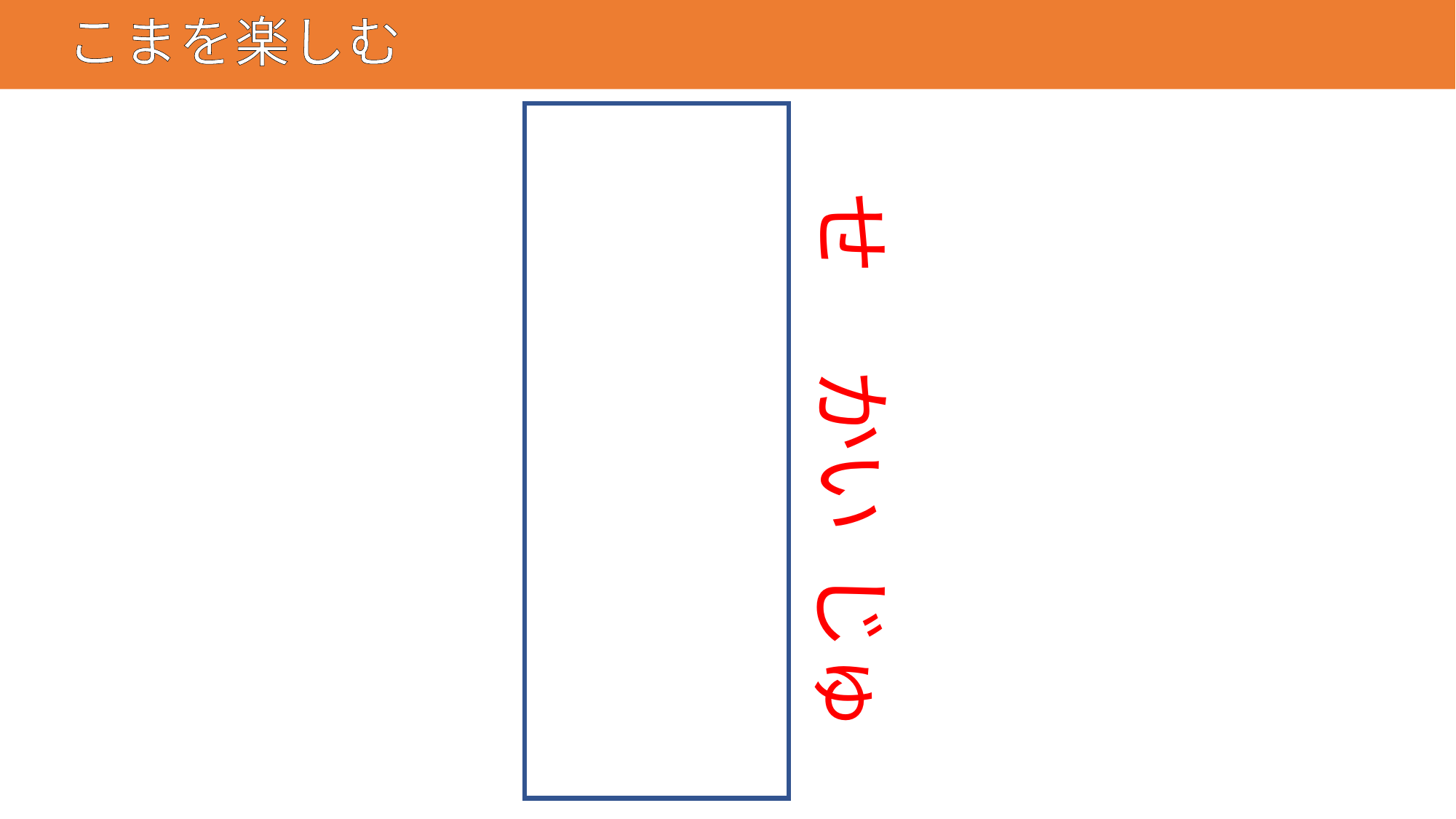

# こまを楽しむ
65

世界中
せ
かい
じゅう